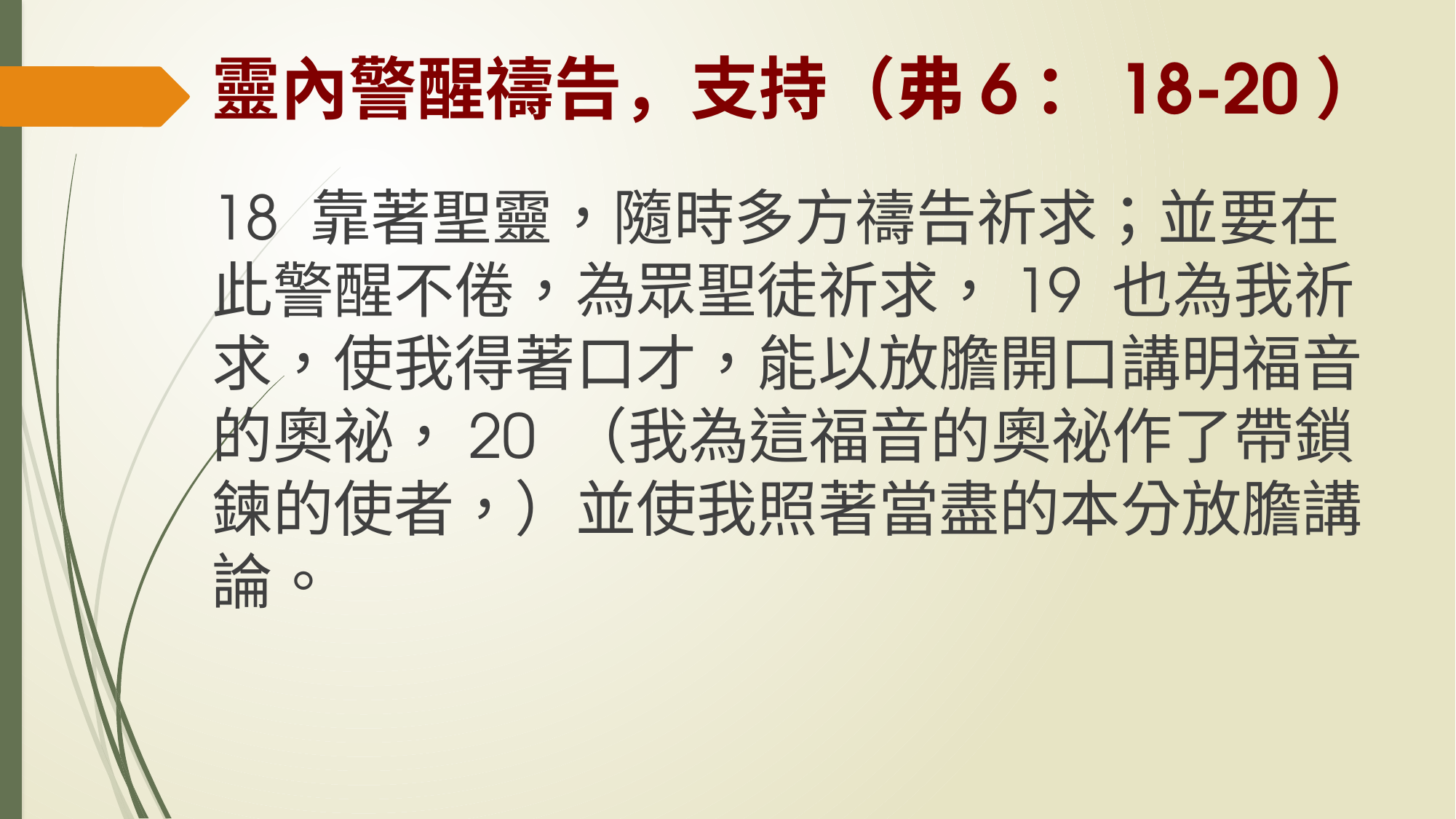

# 靈內警醒禱告，支持（弗6：18-20）
18 靠著聖靈，隨時多方禱告祈求；並要在此警醒不倦，為眾聖徒祈求，19 也為我祈求，使我得著口才，能以放膽開口講明福音的奧祕，20 （我為這福音的奧祕作了帶鎖鍊的使者，）並使我照著當盡的本分放膽講論。